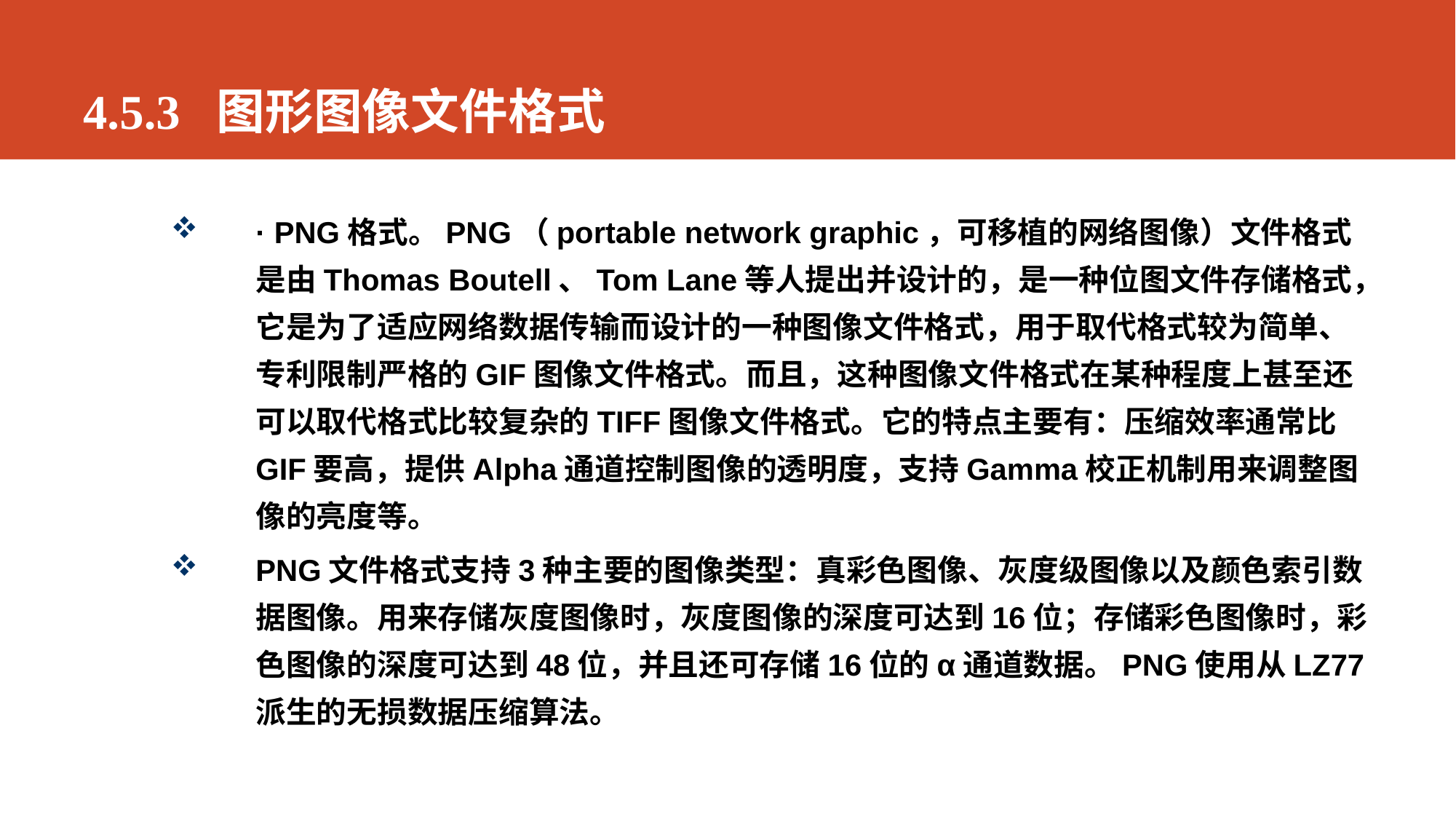

# 4.5.3  图形图像文件格式
· PNG格式。PNG（portable network graphic，可移植的网络图像）文件格式是由Thomas Boutell、Tom Lane等人提出并设计的，是一种位图文件存储格式，它是为了适应网络数据传输而设计的一种图像文件格式，用于取代格式较为简单、专利限制严格的GIF图像文件格式。而且，这种图像文件格式在某种程度上甚至还可以取代格式比较复杂的TIFF图像文件格式。它的特点主要有：压缩效率通常比GIF要高，提供Alpha通道控制图像的透明度，支持Gamma校正机制用来调整图像的亮度等。
PNG文件格式支持3种主要的图像类型：真彩色图像、灰度级图像以及颜色索引数据图像。用来存储灰度图像时，灰度图像的深度可达到16位；存储彩色图像时，彩色图像的深度可达到48位，并且还可存储16位的α通道数据。PNG使用从LZ77派生的无损数据压缩算法。